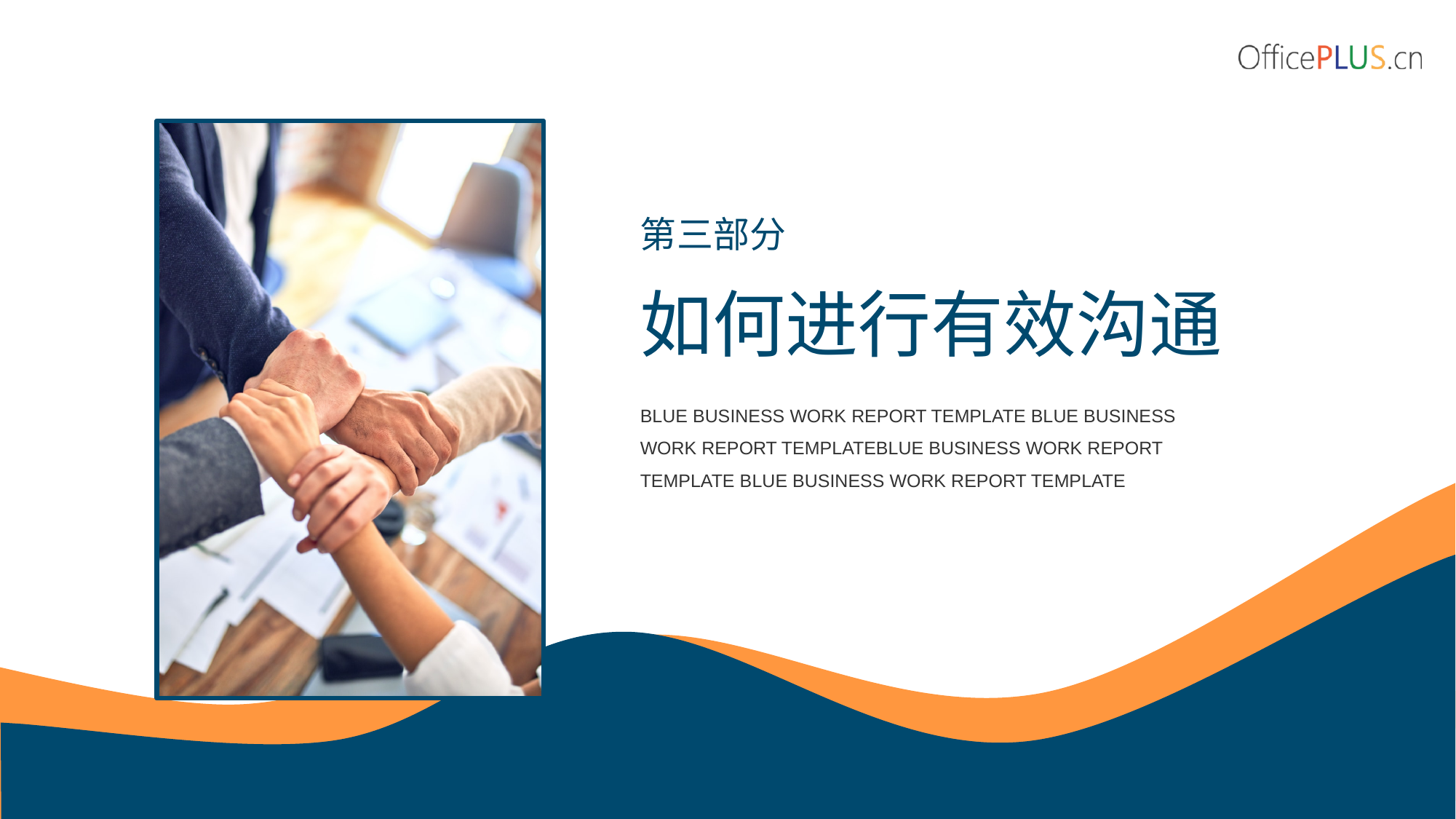

第三部分
如何进行有效沟通
BLUE BUSINESS WORK REPORT TEMPLATE BLUE BUSINESS WORK REPORT TEMPLATEBLUE BUSINESS WORK REPORT TEMPLATE BLUE BUSINESS WORK REPORT TEMPLATE